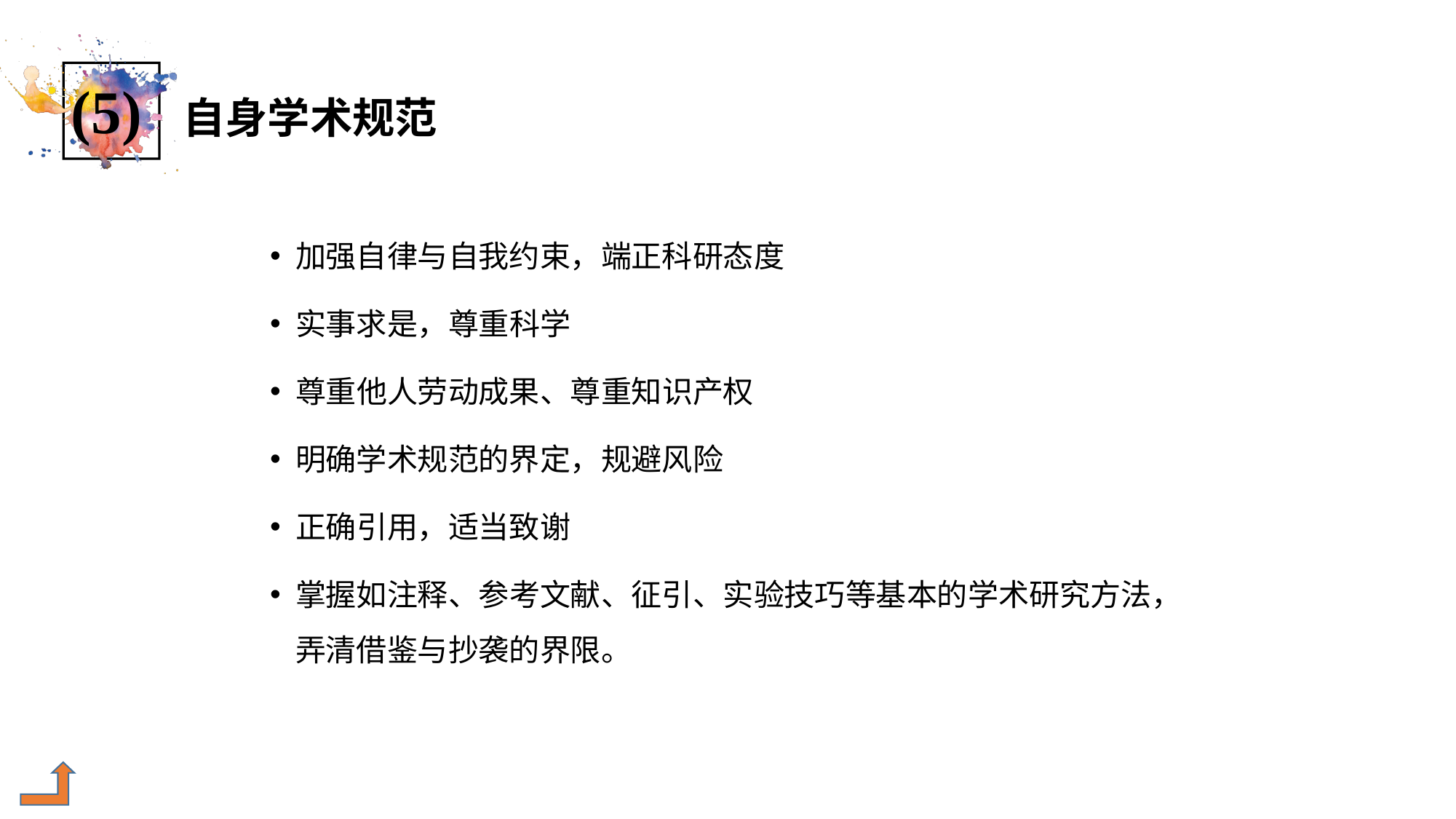

(5)
# 自身学术规范
加强自律与自我约束，端正科研态度
实事求是，尊重科学
尊重他人劳动成果、尊重知识产权
明确学术规范的界定，规避风险
正确引用，适当致谢
掌握如注释、参考文献、征引、实验技巧等基本的学术研究方法，弄清借鉴与抄袭的界限。